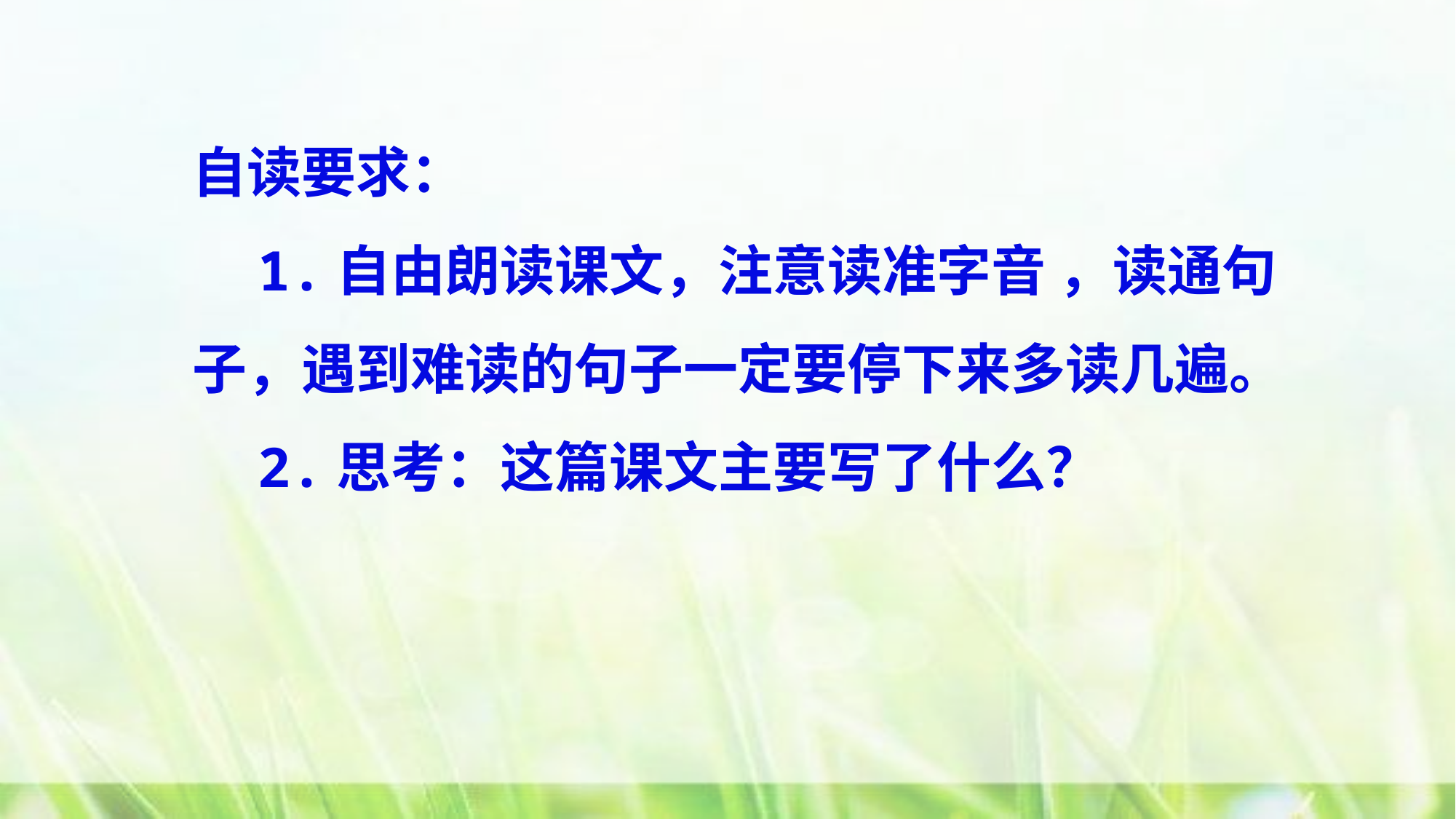

自读要求：
  1.自由朗读课文，注意读准字音 ，读通句子，遇到难读的句子一定要停下来多读几遍。
  2.思考：这篇课文主要写了什么？